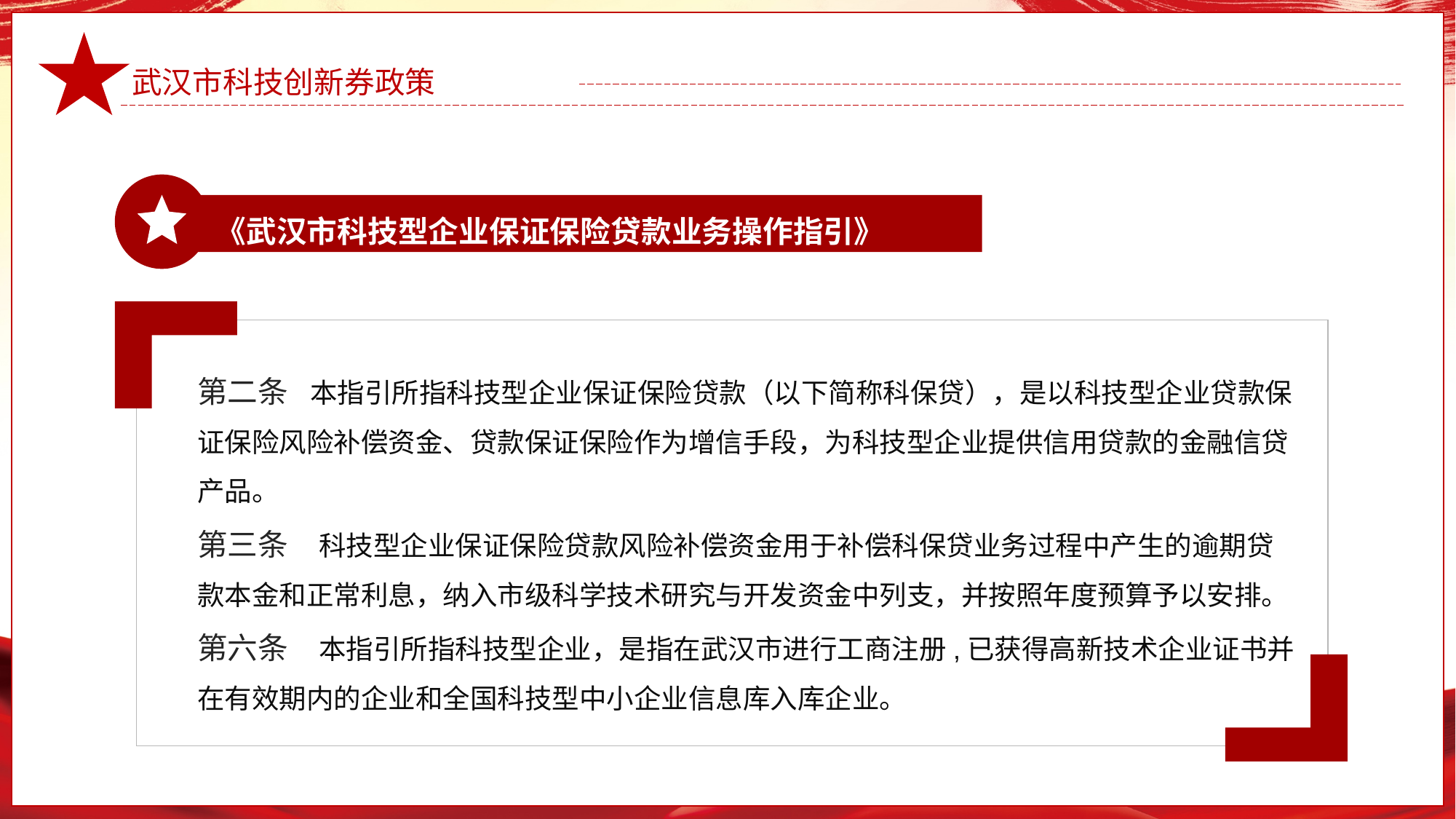

武汉市科技创新券政策

《武汉市科技型企业保证保险贷款业务操作指引》

第二条  本指引所指科技型企业保证保险贷款（以下简称科保贷），是以科技型企业贷款保证保险风险补偿资金、贷款保证保险作为增信手段，为科技型企业提供信用贷款的金融信贷产品。
第三条  科技型企业保证保险贷款风险补偿资金用于补偿科保贷业务过程中产生的逾期贷款本金和正常利息，纳入市级科学技术研究与开发资金中列支，并按照年度预算予以安排。
第六条  本指引所指科技型企业，是指在武汉市进行工商注册,已获得高新技术企业证书并在有效期内的企业和全国科技型中小企业信息库入库企业。